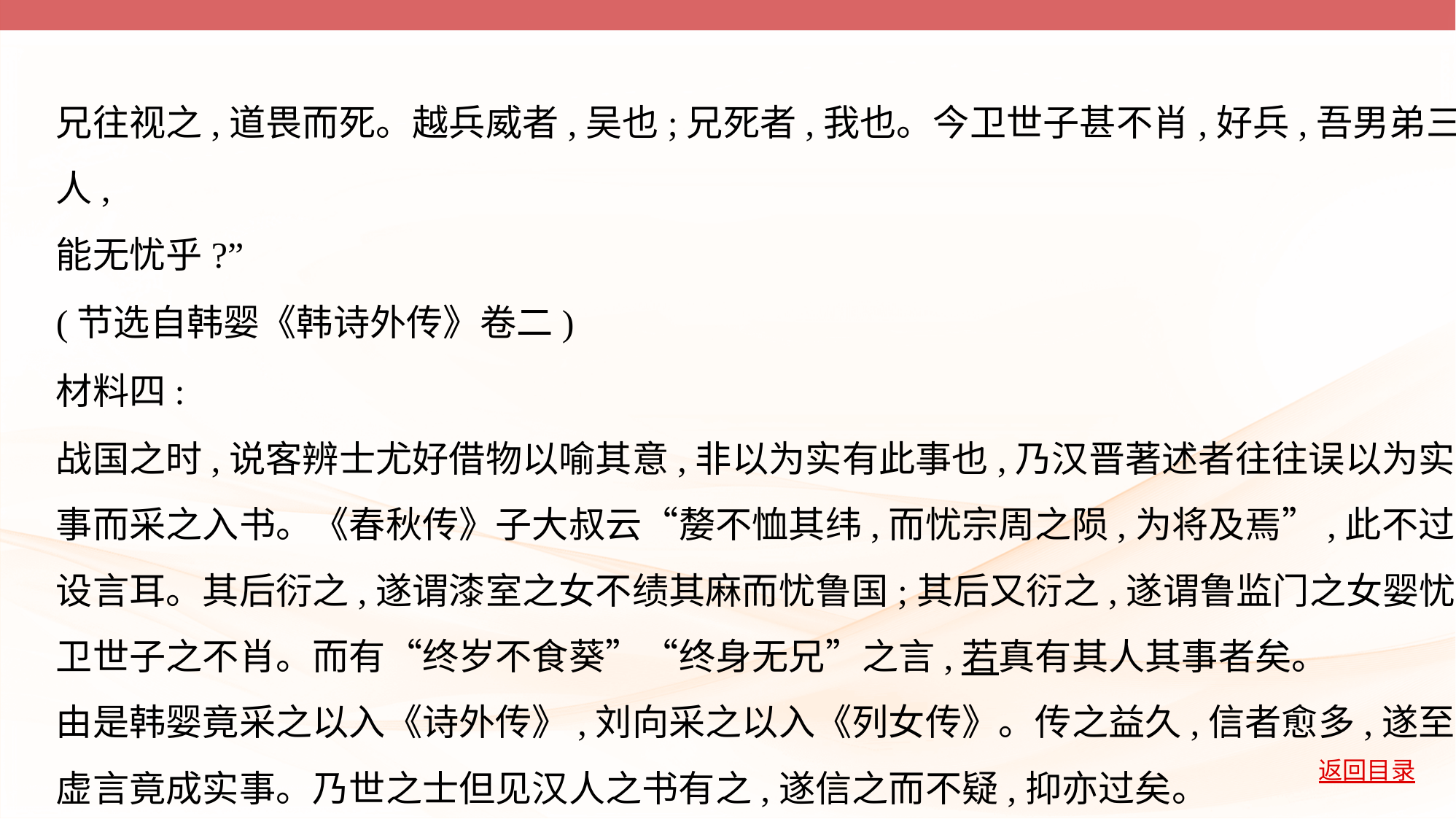

兄往视之,道畏而死。越兵威者,吴也;兄死者,我也。今卫世子甚不肖,好兵,吾男弟三人,
能无忧乎?”
(节选自韩婴《韩诗外传》卷二)
材料四:
战国之时,说客辨士尤好借物以喻其意,非以为实有此事也,乃汉晋著述者往往误以为实
事而采之入书。《春秋传》子大叔云“嫠不恤其纬,而忧宗周之陨,为将及焉”,此不过
设言耳。其后衍之,遂谓漆室之女不绩其麻而忧鲁国;其后又衍之,遂谓鲁监门之女婴忧
卫世子之不肖。而有“终岁不食葵”“终身无兄”之言,若真有其人其事者矣。
由是韩婴竟采之以入《诗外传》,刘向采之以入《列女传》。传之益久,信者愈多,遂至
虚言竟成实事。乃世之士但见汉人之书有之,遂信之而不疑,抑亦过矣。